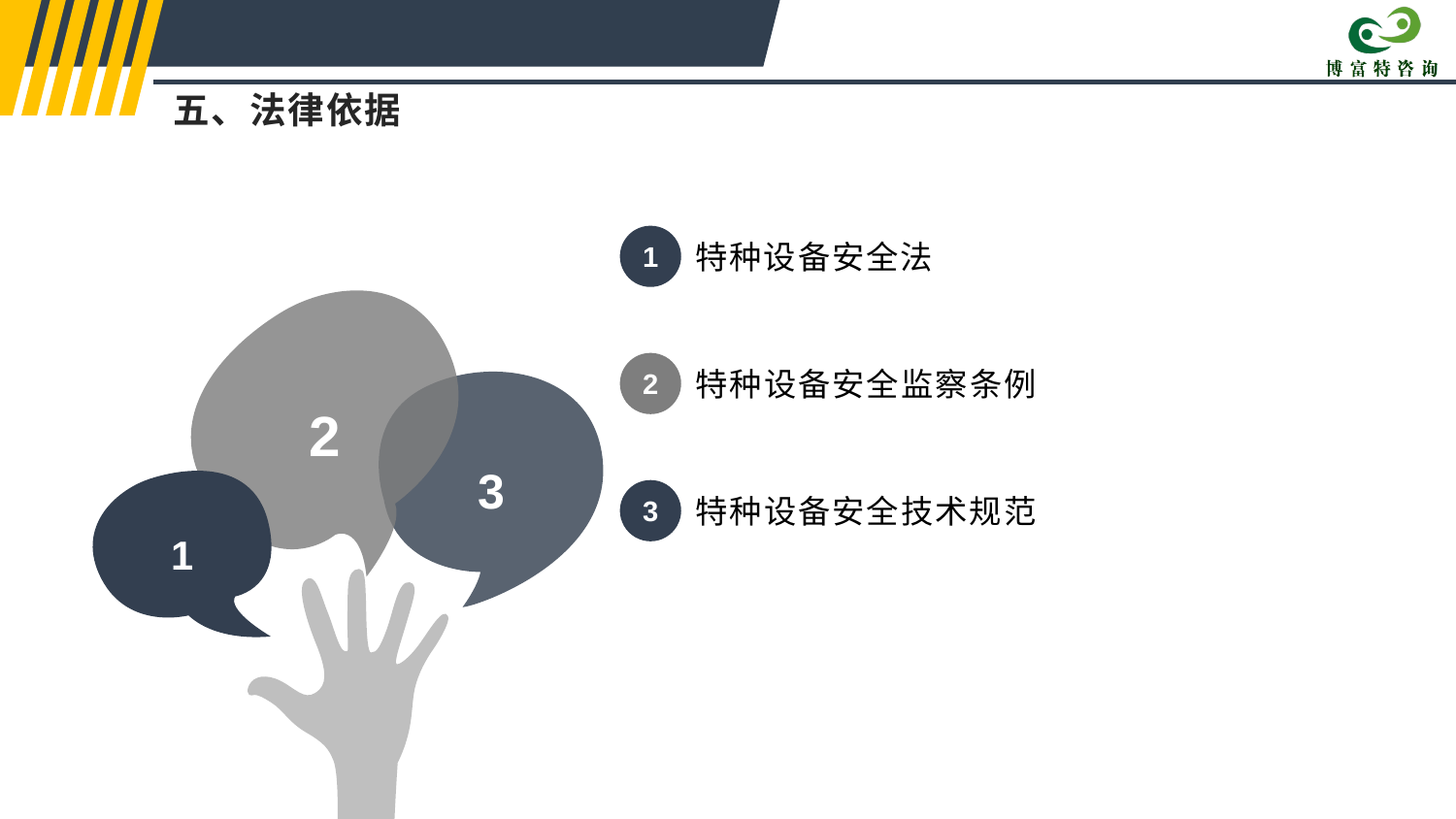

五、法律依据
1
特种设备安全法
2
3
1

2
特种设备安全监察条例
3
特种设备安全技术规范